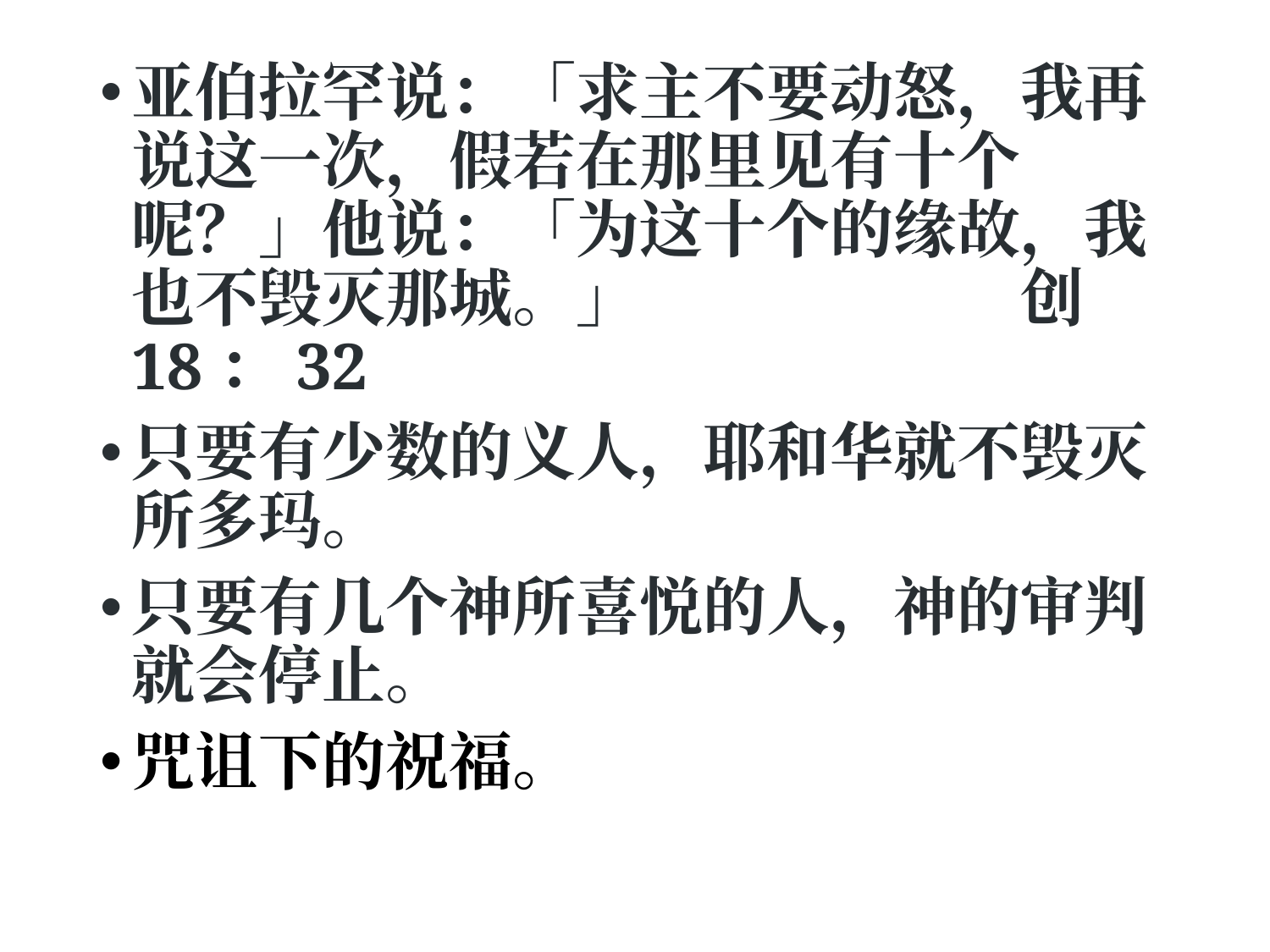

亚伯拉罕说：「求主不要动怒，我再说这一次，假若在那里见有十个呢？」他说：「为这十个的缘故，我也不毁灭那城。」			创 18：32
只要有少数的义人，耶和华就不毁灭所多玛。
只要有几个神所喜悦的人，神的审判就会停止。
咒诅下的祝福。